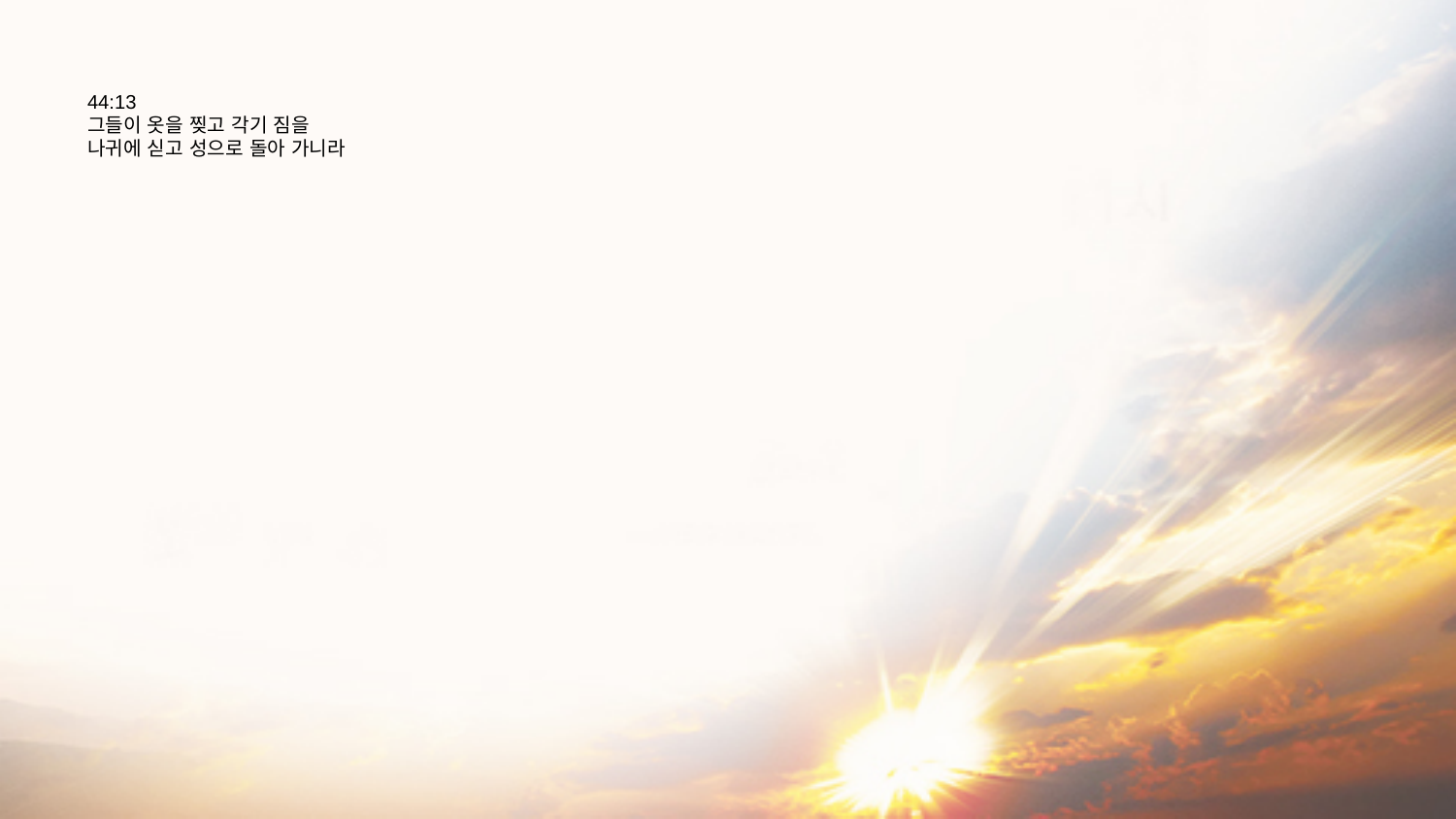

# 44:13 그들이 옷을 찢고 각기 짐을 나귀에 싣고 성으로 돌아 가니라